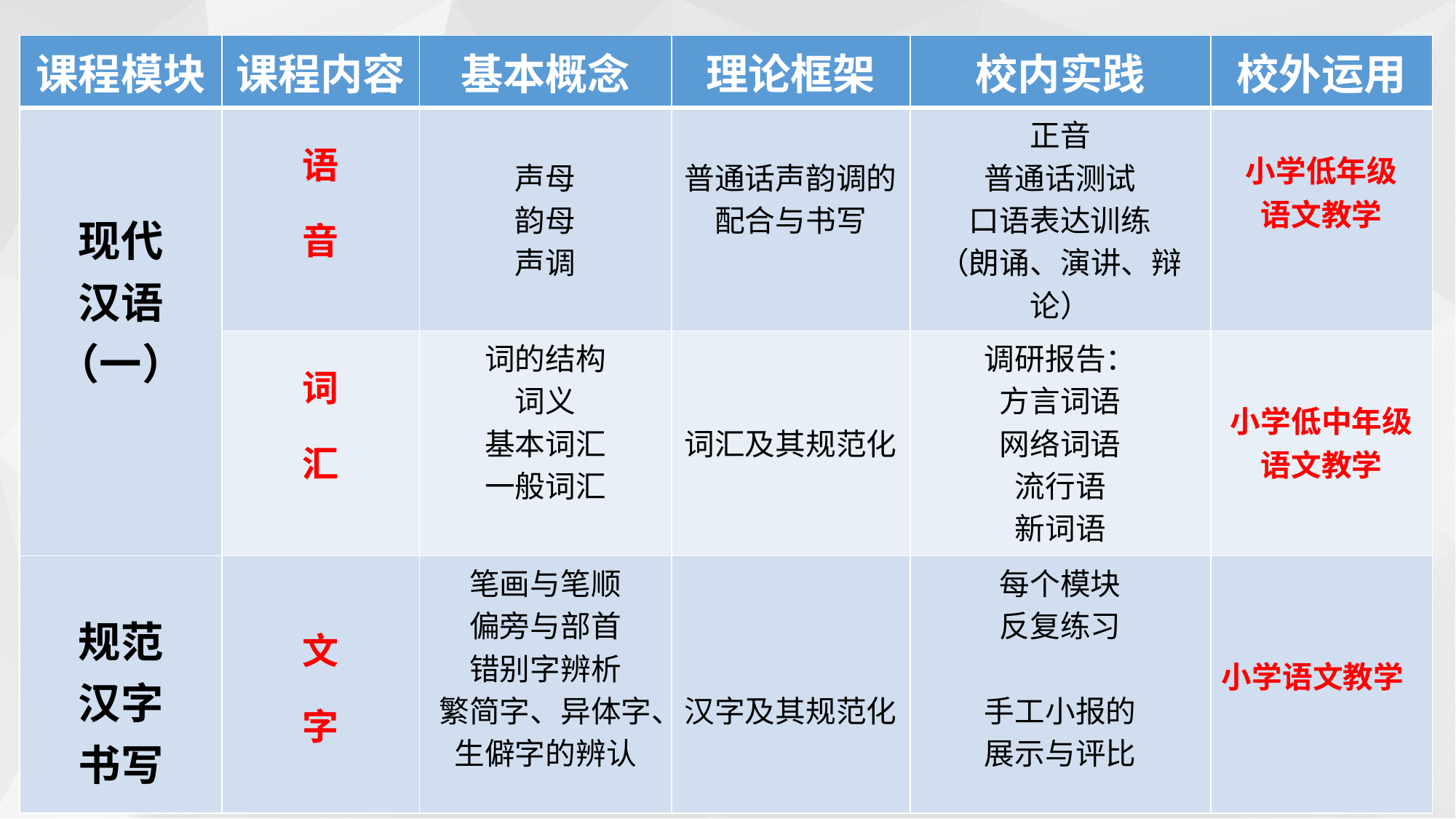

| 课程模块 | 课程内容 | 基本概念 | 理论框架 | 校内实践 | 校外运用 |
| --- | --- | --- | --- | --- | --- |
| 现代 汉语 （一） | 语 音 | 声母 韵母 声调 | 普通话声韵调的配合与书写 | 正音 普通话测试 口语表达训练 （朗诵、演讲、辩论） | 小学低年级 语文教学 |
|  | 词 汇 | 词的结构 词义 基本词汇 一般词汇 | 词汇及其规范化 | 调研报告： 方言词语 网络词语 流行语 新词语 | 小学低中年级语文教学 |
| 规范 汉字 书写 | 文 字 | 笔画与笔顺 偏旁与部首 错别字辨析 繁简字、异体字、生僻字的辨认 | 汉字及其规范化 | 每个模块 反复练习 手工小报的 展示与评比 | 小学语文教学 |